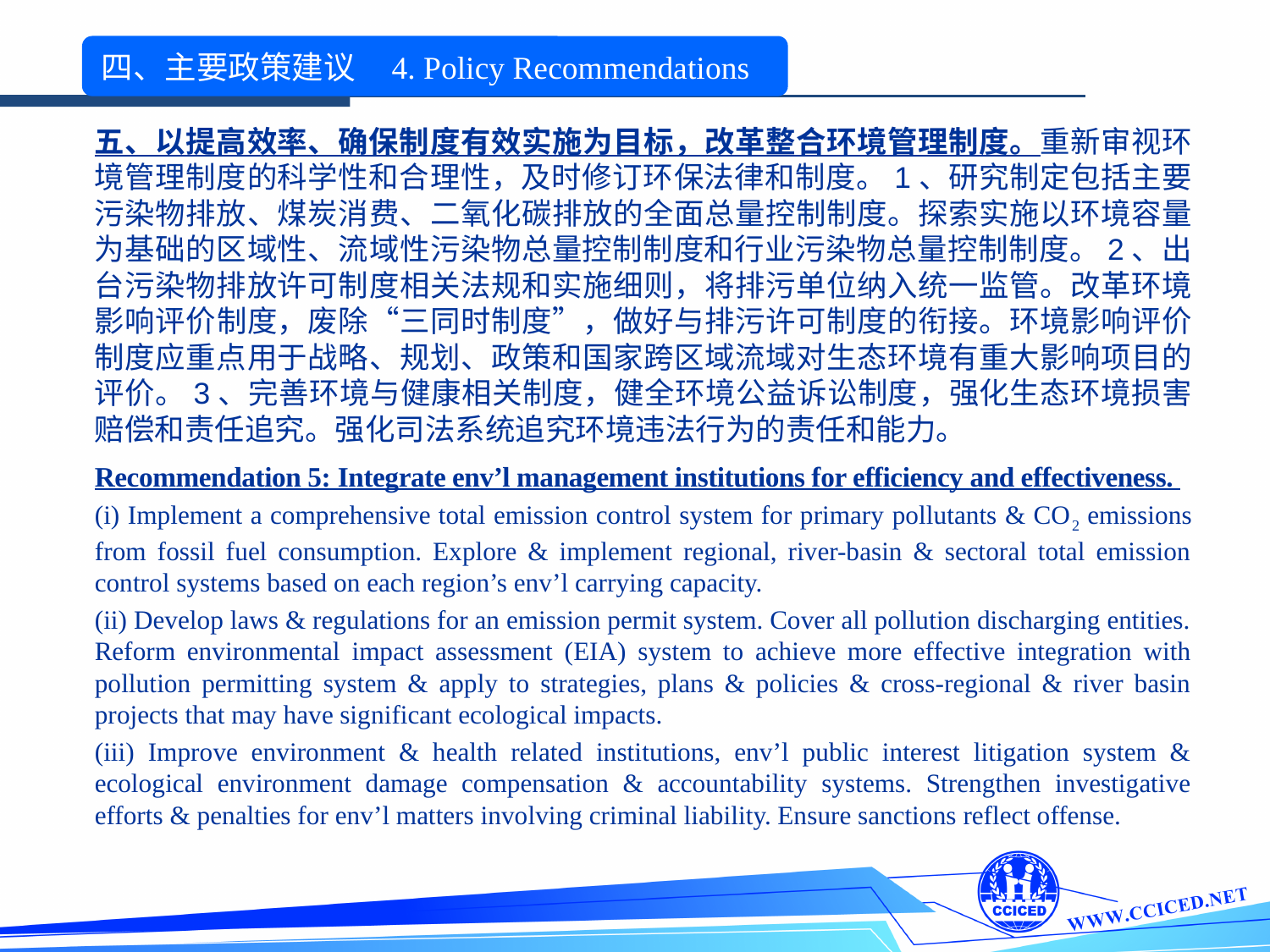

四、主要政策建议    4. Policy Recommendations
五、以提高效率、确保制度有效实施为目标，改革整合环境管理制度。重新审视环境管理制度的科学性和合理性，及时修订环保法律和制度。1、研究制定包括主要污染物排放、煤炭消费、二氧化碳排放的全面总量控制制度。探索实施以环境容量为基础的区域性、流域性污染物总量控制制度和行业污染物总量控制制度。2、出台污染物排放许可制度相关法规和实施细则，将排污单位纳入统一监管。改革环境影响评价制度，废除“三同时制度”，做好与排污许可制度的衔接。环境影响评价制度应重点用于战略、规划、政策和国家跨区域流域对生态环境有重大影响项目的评价。3、完善环境与健康相关制度，健全环境公益诉讼制度，强化生态环境损害赔偿和责任追究。强化司法系统追究环境违法行为的责任和能力。
Recommendation 5: Integrate env’l management institutions for efficiency and effectiveness.
(i) Implement a comprehensive total emission control system for primary pollutants & CO2 emissions from fossil fuel consumption. Explore & implement regional, river-basin & sectoral total emission control systems based on each region’s env’l carrying capacity.
(ii) Develop laws & regulations for an emission permit system. Cover all pollution discharging entities. Reform environmental impact assessment (EIA) system to achieve more effective integration with pollution permitting system & apply to strategies, plans & policies & cross-regional & river basin projects that may have significant ecological impacts.
(iii) Improve environment & health related institutions, env’l public interest litigation system & ecological environment damage compensation & accountability systems. Strengthen investigative efforts & penalties for env’l matters involving criminal liability. Ensure sanctions reflect offense.